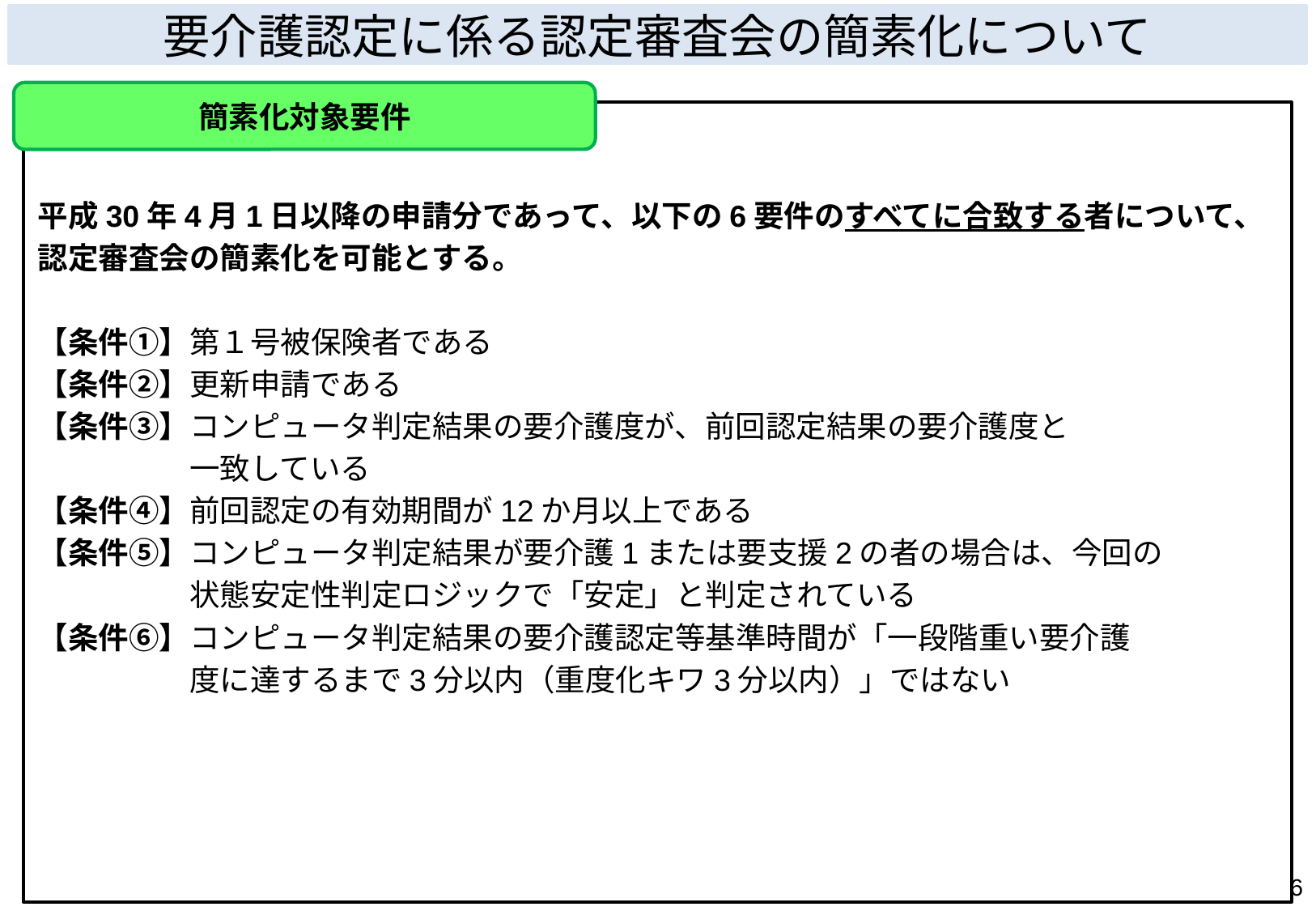

要介護認定に係る認定審査会の簡素化について
簡素化対象要件

平成30年4月1日以降の申請分であって、以下の6要件のすべてに合致する者について、認定審査会の簡素化を可能とする。

【条件①】第１号被保険者である
【条件②】更新申請である
【条件③】コンピュータ判定結果の要介護度が、前回認定結果の要介護度と
　　　　　一致している
【条件④】前回認定の有効期間が12か月以上である
【条件⑤】コンピュータ判定結果が要介護1または要支援2の者の場合は、今回の
　　　　　状態安定性判定ロジックで「安定」と判定されている
【条件⑥】コンピュータ判定結果の要介護認定等基準時間が「一段階重い要介護
　　　　　度に達するまで3分以内（重度化キワ3分以内）」ではない
6